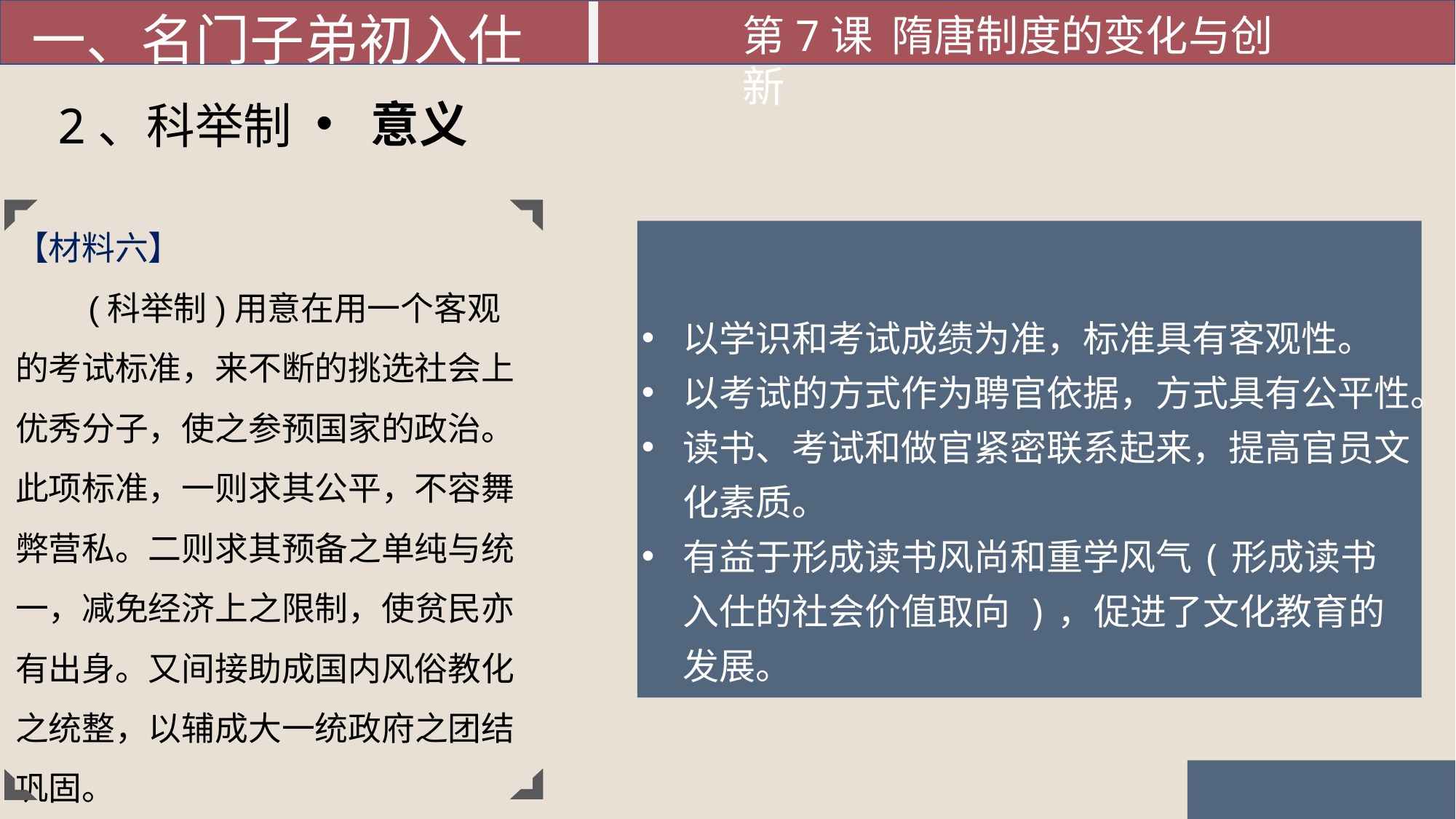

一、名门子弟初入仕

第7课  隋唐制度的变化与创新
意义
2、科举制

【材料六】
(科举制)用意在用一个客观的考试标准，来不断的挑选社会上优秀分子，使之参预国家的政治。此项标准，一则求其公平，不容舞弊营私。二则求其预备之单纯与统一，减免经济上之限制，使贫民亦有出身。又间接助成国内风俗教化之统整，以辅成大一统政府之团结巩固。
——钱穆《国史大纲》

以学识和考试成绩为准，标准具有客观性。
以考试的方式作为聘官依据，方式具有公平性。
读书、考试和做官紧密联系起来，提高官员文化素质。
有益于形成读书风尚和重学风气(形成读书入仕的社会价值取向 )，促进了文化教育的发展。